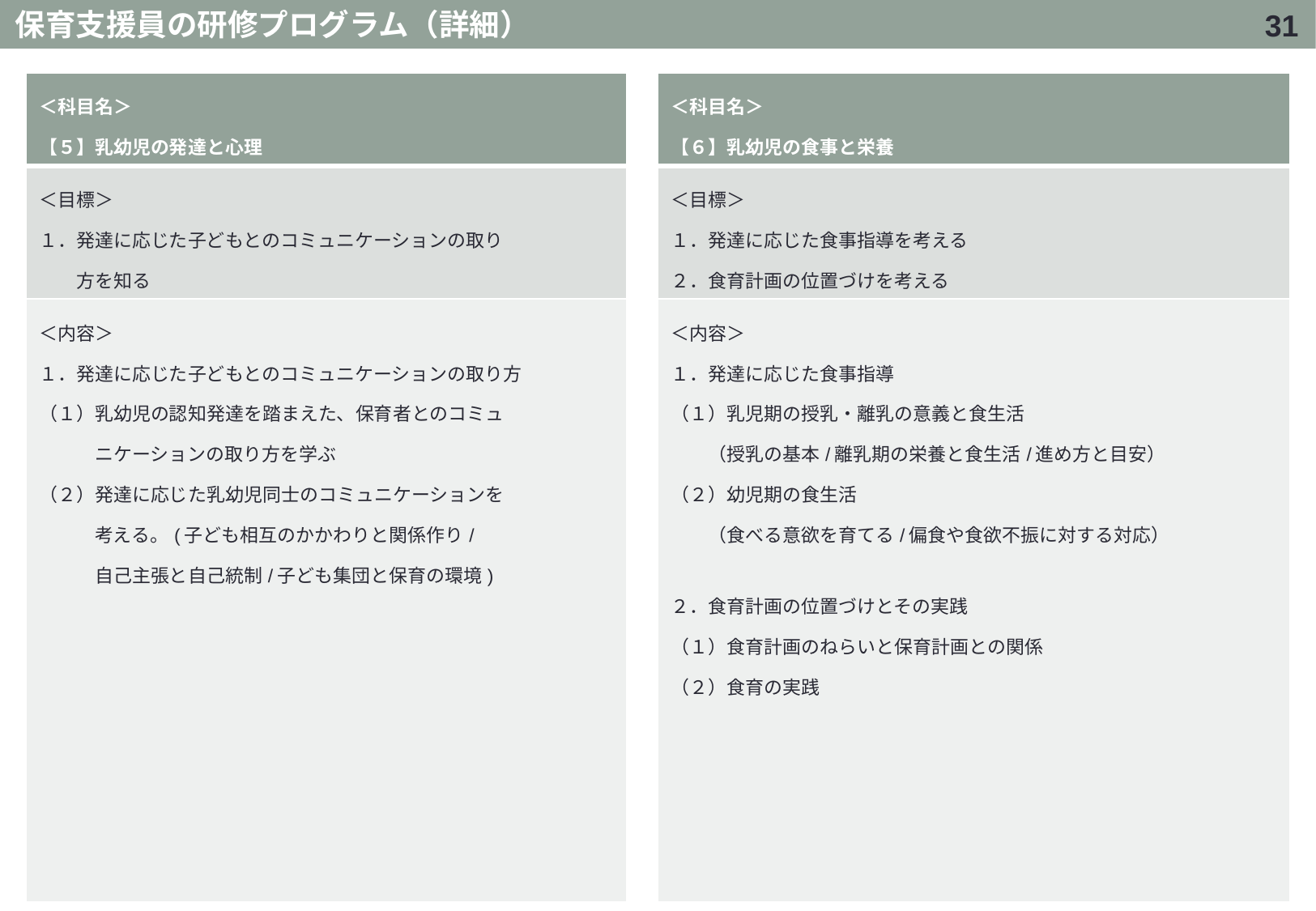

保育支援員の研修プログラム（詳細）
31
| ＜科目名＞ 【６】乳幼児の食事と栄養 |
| --- |
| ＜目標＞ １．発達に応じた食事指導を考える 　　　 ２．食育計画の位置づけを考える |
| ＜内容＞ １．発達に応じた食事指導 （１）乳児期の授乳・離乳の意義と食生活 　　（授乳の基本/離乳期の栄養と食生活/進め方と目安） （２）幼児期の食生活 　　（食べる意欲を育てる/偏食や食欲不振に対する対応） ２．食育計画の位置づけとその実践 （１）食育計画のねらいと保育計画との関係 （２）食育の実践 |
| ＜科目名＞ 【５】乳幼児の発達と心理 |
| --- |
| ＜目標＞ １．発達に応じた子どもとのコミュニケーションの取り　 　　方を知る |
| ＜内容＞ １．発達に応じた子どもとのコミュニケーションの取り方 （１）乳幼児の認知発達を踏まえた、保育者とのコミュ　 　　　ニケーションの取り方を学ぶ （２）発達に応じた乳幼児同士のコミュニケーションを　 　　　考える。(子ども相互のかかわりと関係作り/ 　　　自己主張と自己統制/子ども集団と保育の環境) |